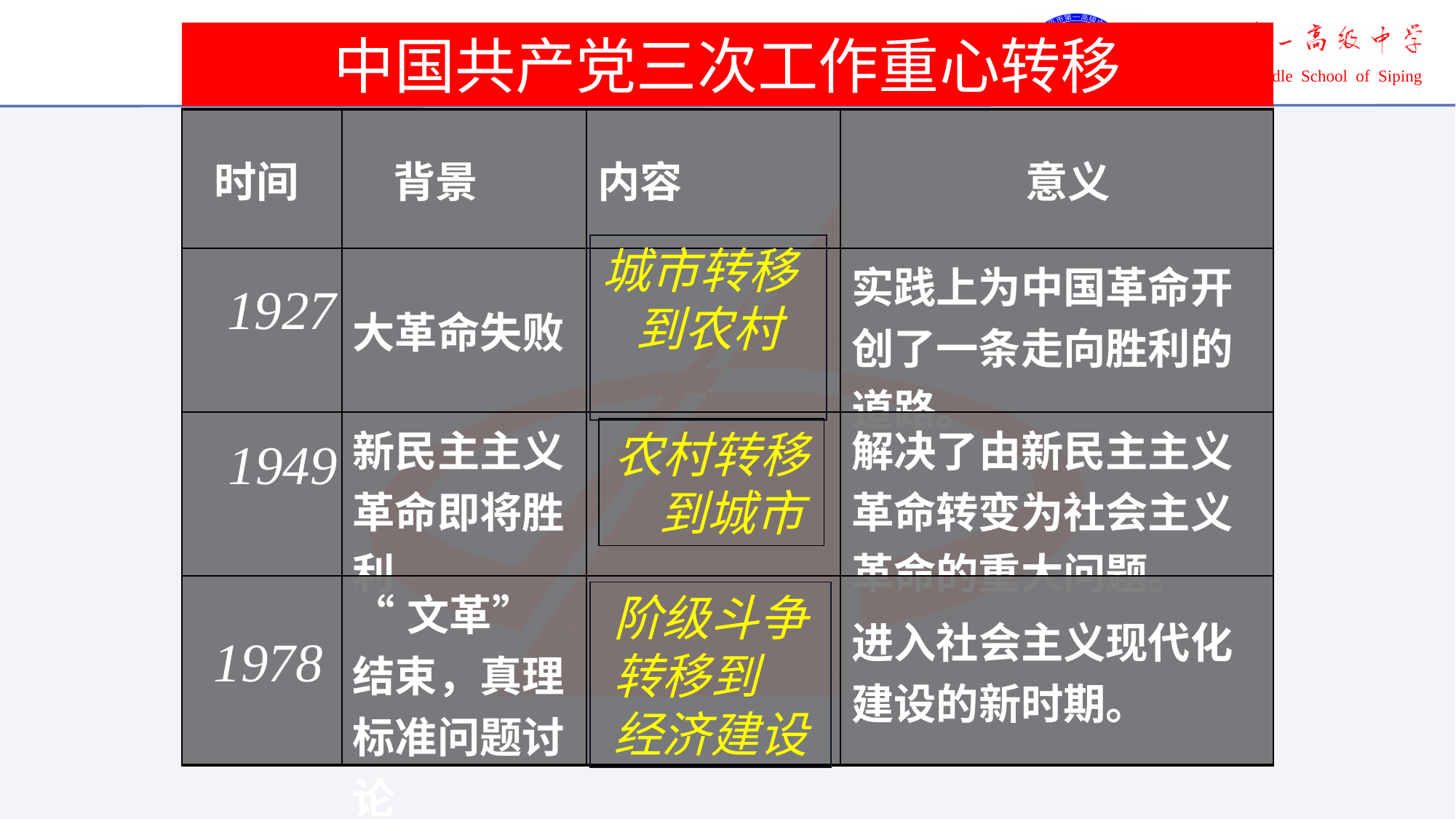

中国共产党三次工作重心转移
| 时间 | 背景 | 内容 | 意义 |
| --- | --- | --- | --- |
|  | 大革命失败 |  | 实践上为中国革命开创了一条走向胜利的道路。 |
|  | 新民主主义革命即将胜利 |  | 解决了由新民主主义革命转变为社会主义革命的重大问题。 |
|  | “文革”结束，真理标准问题讨论 |  | 进入社会主义现代化建设的新时期。 |

城市转移
  到农村
1927

农村转移
   到城市
1949

阶级斗争转移到
经济建设
1978